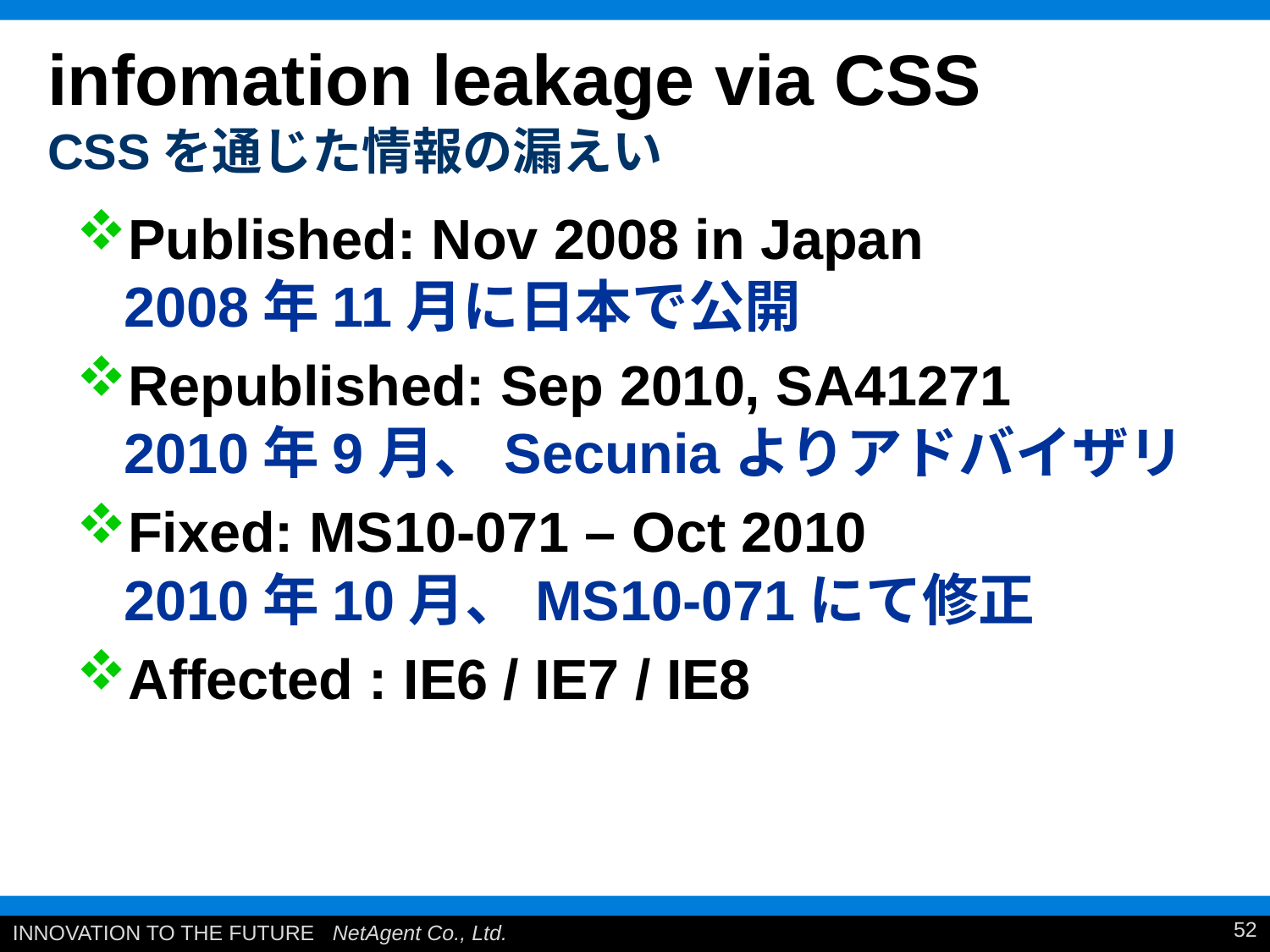

# infomation leakage via CSS CSSを通じた情報の漏えい
Published: Nov 2008 in Japan
2008年11月に日本で公開
Republished: Sep 2010, SA41271
2010年9月、Secuniaよりアドバイザリ
Fixed: MS10-071 – Oct 2010
2010年10月、MS10-071にて修正
Affected : IE6 / IE7 / IE8
52